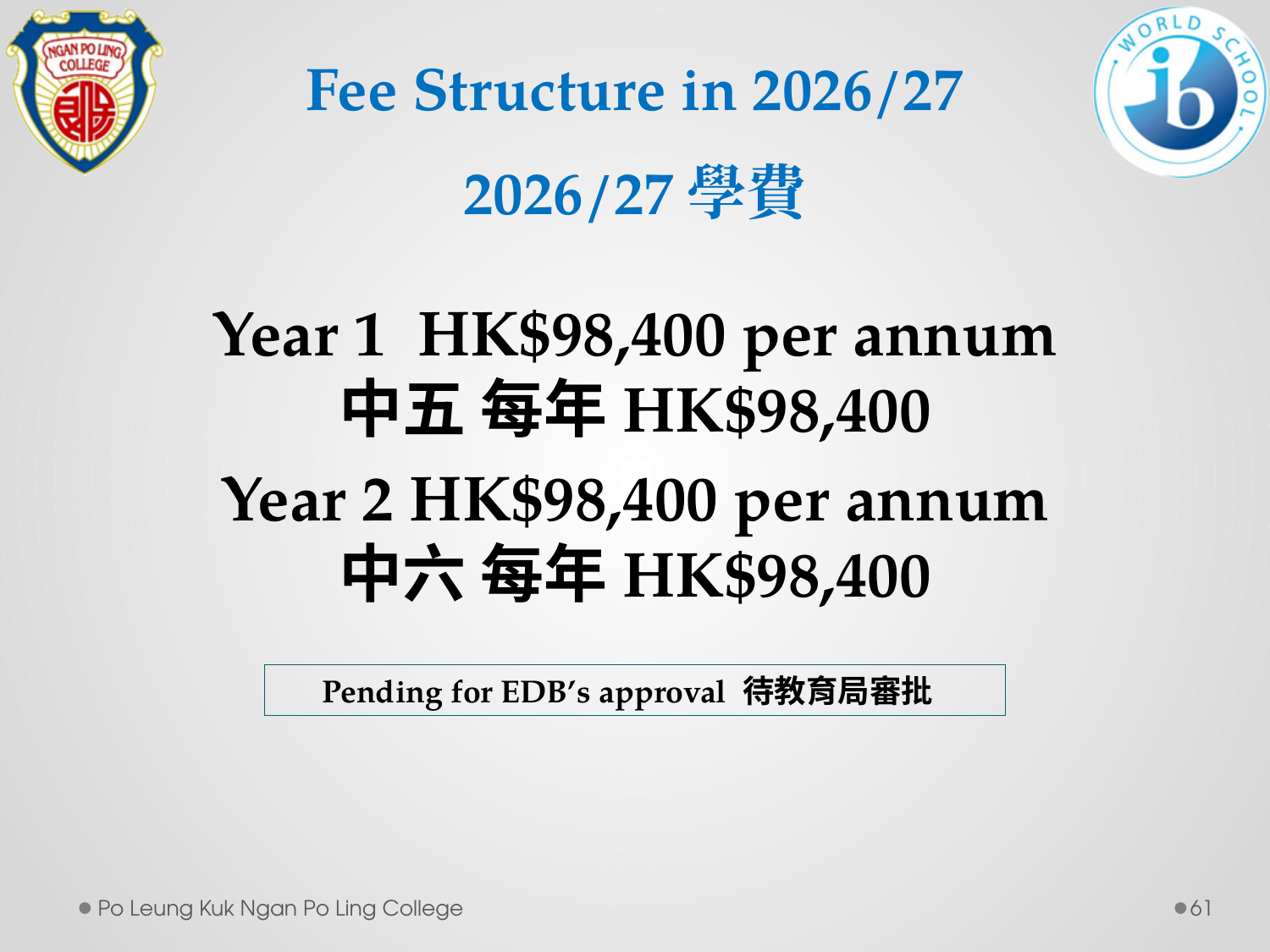

Fee Structure in 2026/27
2026/27學費
Year 1  HK$98,400 per annum
中五 每年HK$98,400
Year 2 HK$98,400 per annum
中六 每年HK$98,400
Pending for EDB’s approval 待教育局審批
Po Leung Kuk Ngan Po Ling College
61